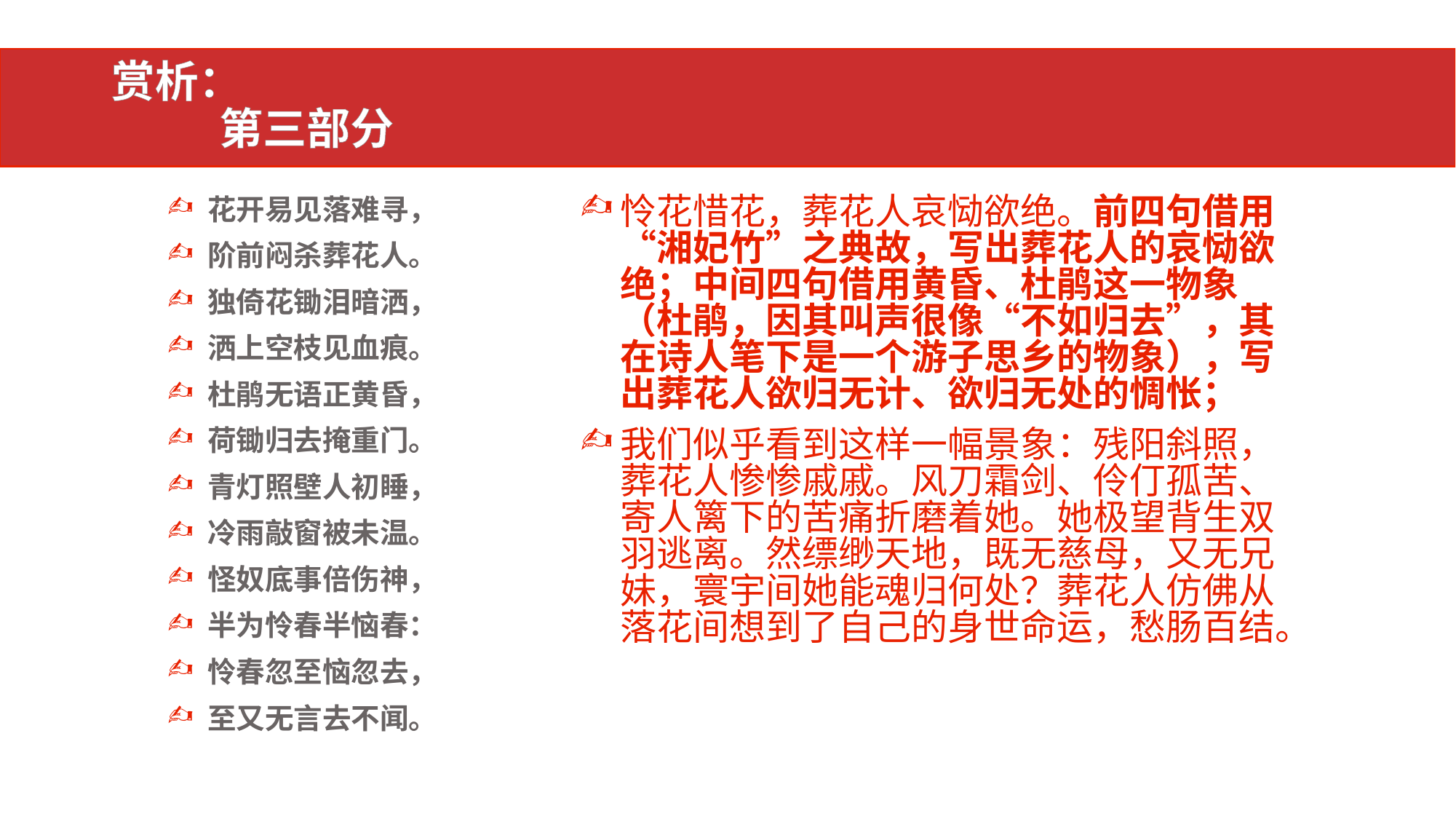

# 赏析： 第三部分
花开易见落难寻，
阶前闷杀葬花人。
独倚花锄泪暗洒，
洒上空枝见血痕。
杜鹃无语正黄昏，
荷锄归去掩重门。
青灯照壁人初睡，
冷雨敲窗被未温。
怪奴底事倍伤神，
半为怜春半恼春：
怜春忽至恼忽去，
至又无言去不闻。
怜花惜花，葬花人哀恸欲绝。前四句借用“湘妃竹”之典故，写出葬花人的哀恸欲绝；中间四句借用黄昏、杜鹃这一物象（杜鹃，因其叫声很像“不如归去”，其在诗人笔下是一个游子思乡的物象），写出葬花人欲归无计、欲归无处的惆怅；
我们似乎看到这样一幅景象：残阳斜照，葬花人惨惨戚戚。风刀霜剑、伶仃孤苦、寄人篱下的苦痛折磨着她。她极望背生双羽逃离。然缥缈天地，既无慈母，又无兄妹，寰宇间她能魂归何处？葬花人仿佛从落花间想到了自己的身世命运，愁肠百结。